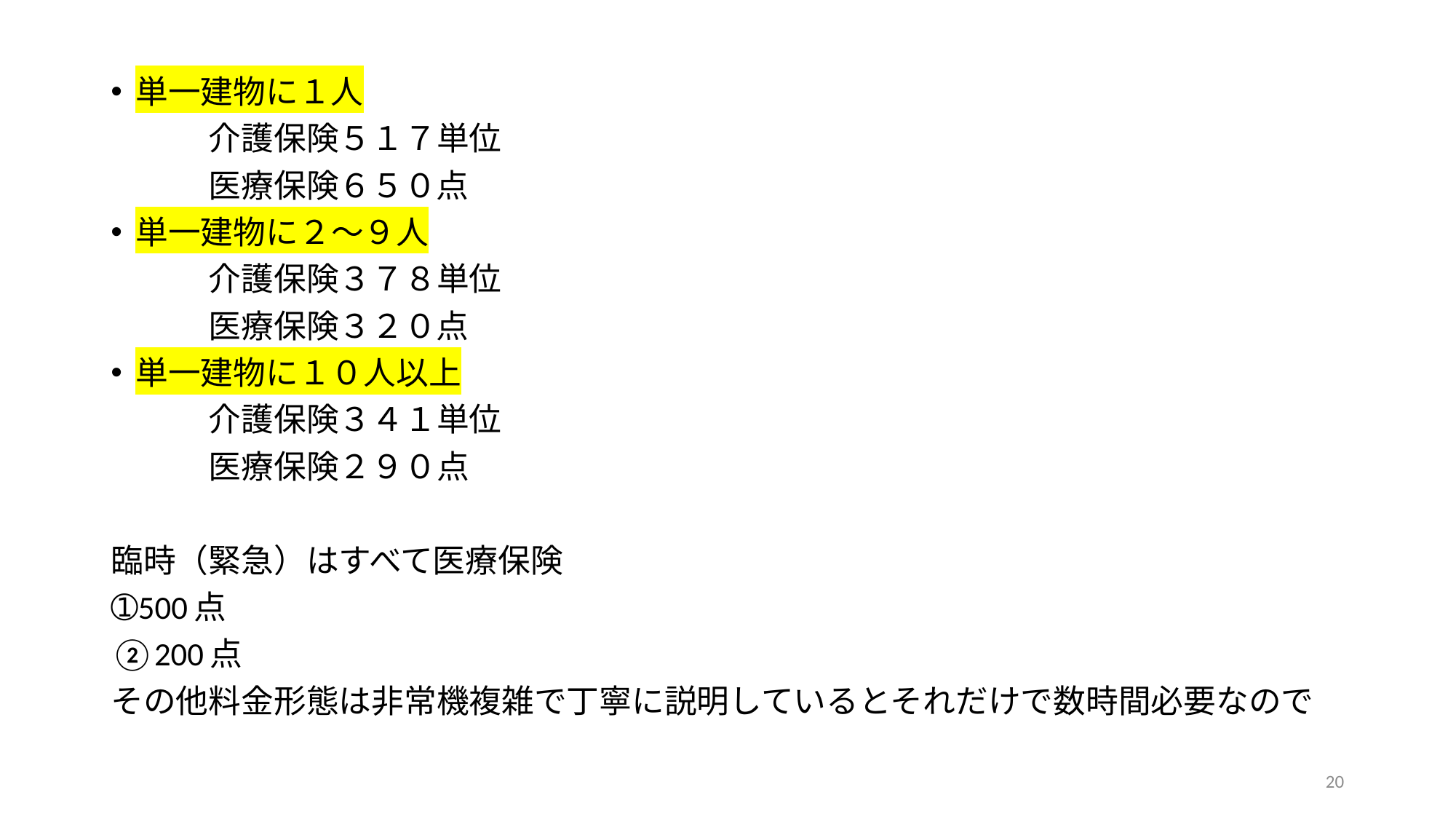

単一建物に１人
　　　介護保険５１７単位
　　　医療保険６５０点
単一建物に２～９人
　　　介護保険３７８単位
　　　医療保険３２０点
単一建物に１０人以上
　　　介護保険３４１単位
　　　医療保険２９０点

臨時（緊急）はすべて医療保険
➀500点
②200点
その他料金形態は非常機複雑で丁寧に説明しているとそれだけで数時間必要なので

20